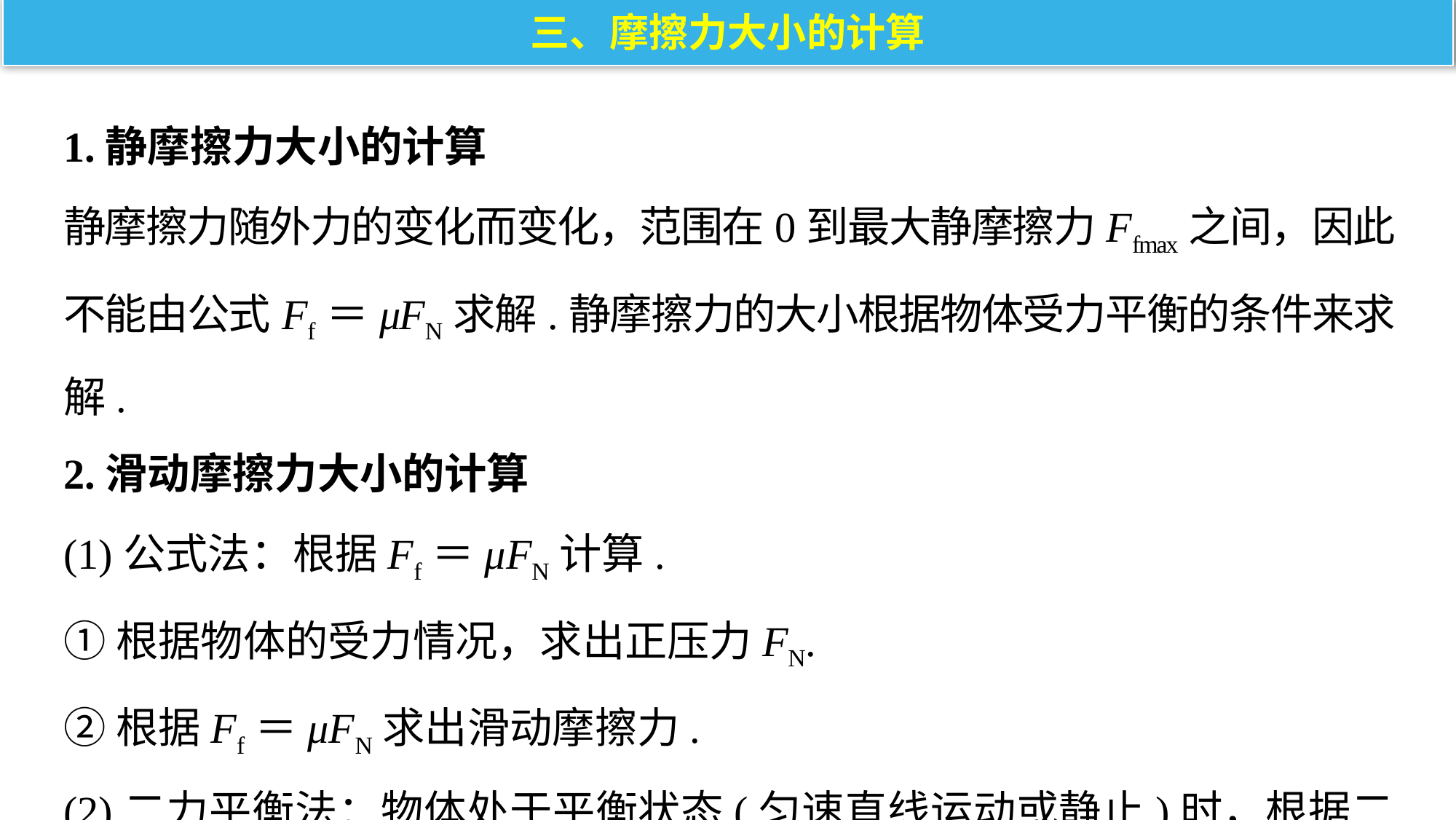

三、摩擦力大小的计算
1.静摩擦力大小的计算
静摩擦力随外力的变化而变化，范围在0到最大静摩擦力Ffmax之间，因此不能由公式Ff＝μFN求解.静摩擦力的大小根据物体受力平衡的条件来求解.
2.滑动摩擦力大小的计算
(1)公式法：根据Ff＝μFN计算.
①根据物体的受力情况，求出正压力FN.
②根据Ff＝μFN求出滑动摩擦力.
(2)二力平衡法：物体处于平衡状态(匀速直线运动或静止)时，根据二力平衡的条件求解.